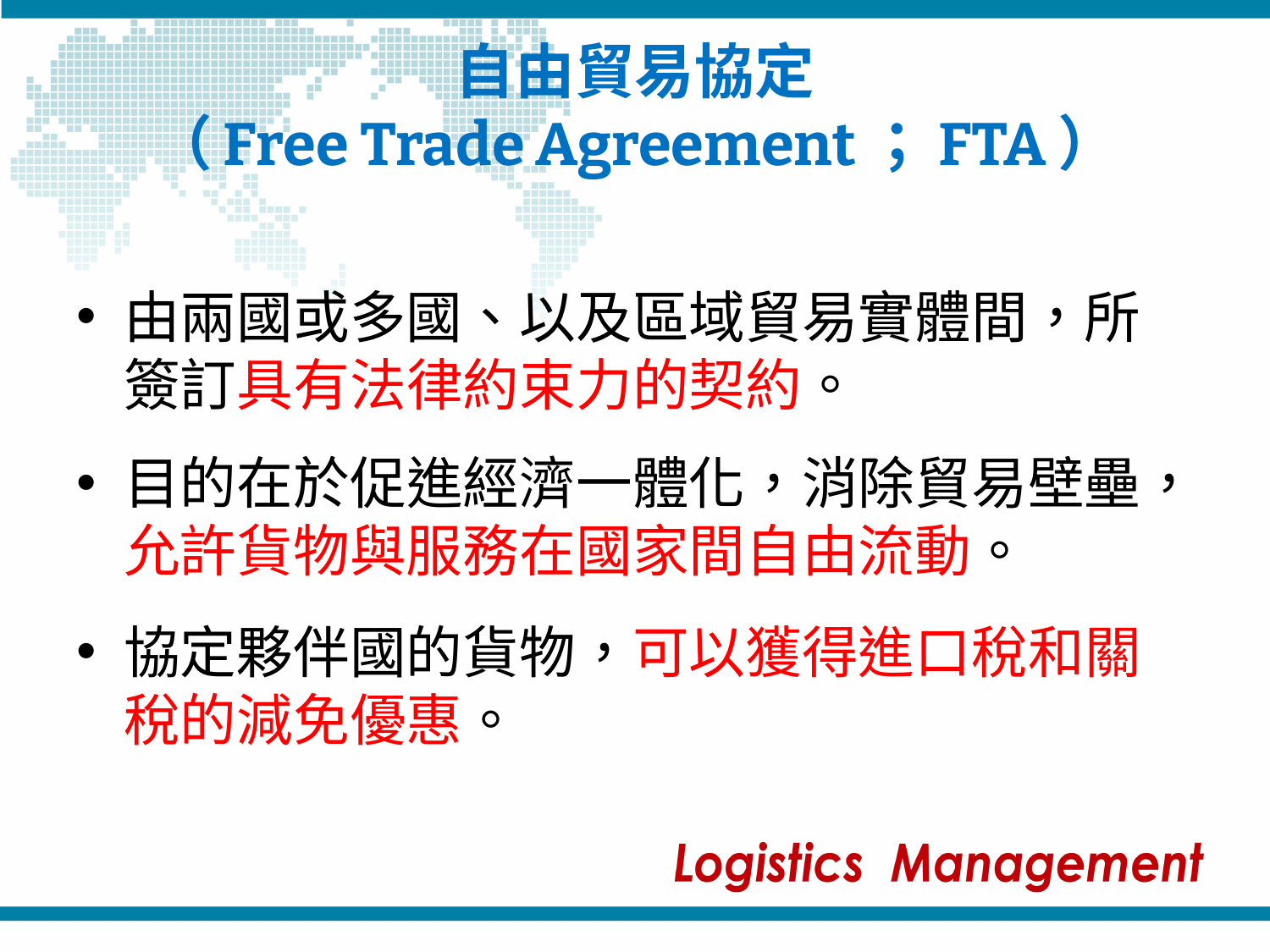

# 自由貿易協定 （Free Trade Agreement；FTA）

由兩國或多國、以及區域貿易實體間，所簽訂具有法律約束力的契約。

目的在於促進經濟一體化，消除貿易壁壘，允許貨物與服務在國家間自由流動。

協定夥伴國的貨物，可以獲得進口稅和關稅的減免優惠。